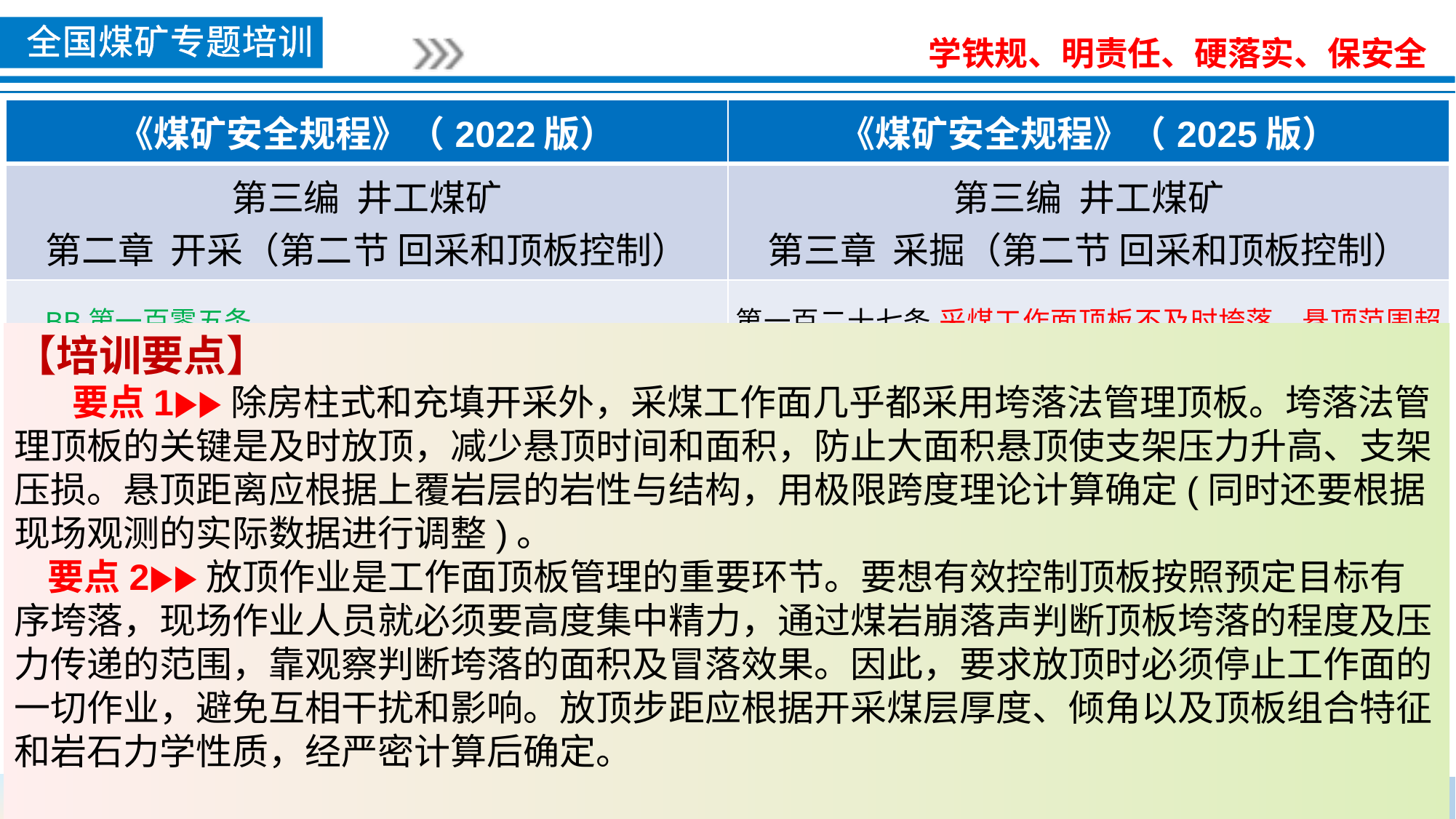

| 《煤矿安全规程》（2022版） | 《煤矿安全规程》（2025版） |
| --- | --- |
| 第三编 井工煤矿 第二章 开采（第二节 回采和顶板控制） | 第三编 井工煤矿 第三章 采掘（第二节 回采和顶板控制） |
| BB第一百零五条 采煤工作面初次放顶及收尾时，必须制定安全措施。 | 第一百二十七条 采煤工作面顶板不及时垮落、悬顶范围超过作业规程规定的，必须采取人工强制放顶或者其他方式进行处理，并编制专门安全技术措施，内容应当包括目标岩层确定、弱化方案、工器具配置、劳动组织、安全措施、效果监测或者评价方法等。专门安全技术措施由煤矿总工程师审批，并安排专门人员进行现场安全管理。 |
【培训要点】
      要点1▶▶除房柱式和充填开采外，采煤工作面几乎都采用垮落法管理顶板。垮落法管理顶板的关键是及时放顶，减少悬顶时间和面积，防止大面积悬顶使支架压力升高、支架压损。悬顶距离应根据上覆岩层的岩性与结构，用极限跨度理论计算确定(同时还要根据现场观测的实际数据进行调整)。
   要点2▶▶放顶作业是工作面顶板管理的重要环节。要想有效控制顶板按照预定目标有序垮落，现场作业人员就必须要高度集中精力，通过煤岩崩落声判断顶板垮落的程度及压力传递的范围，靠观察判断垮落的面积及冒落效果。因此，要求放顶时必须停止工作面的一切作业，避免互相干扰和影响。放顶步距应根据开采煤层厚度、倾角以及顶板组合特征和岩石力学性质，经严密计算后确定。